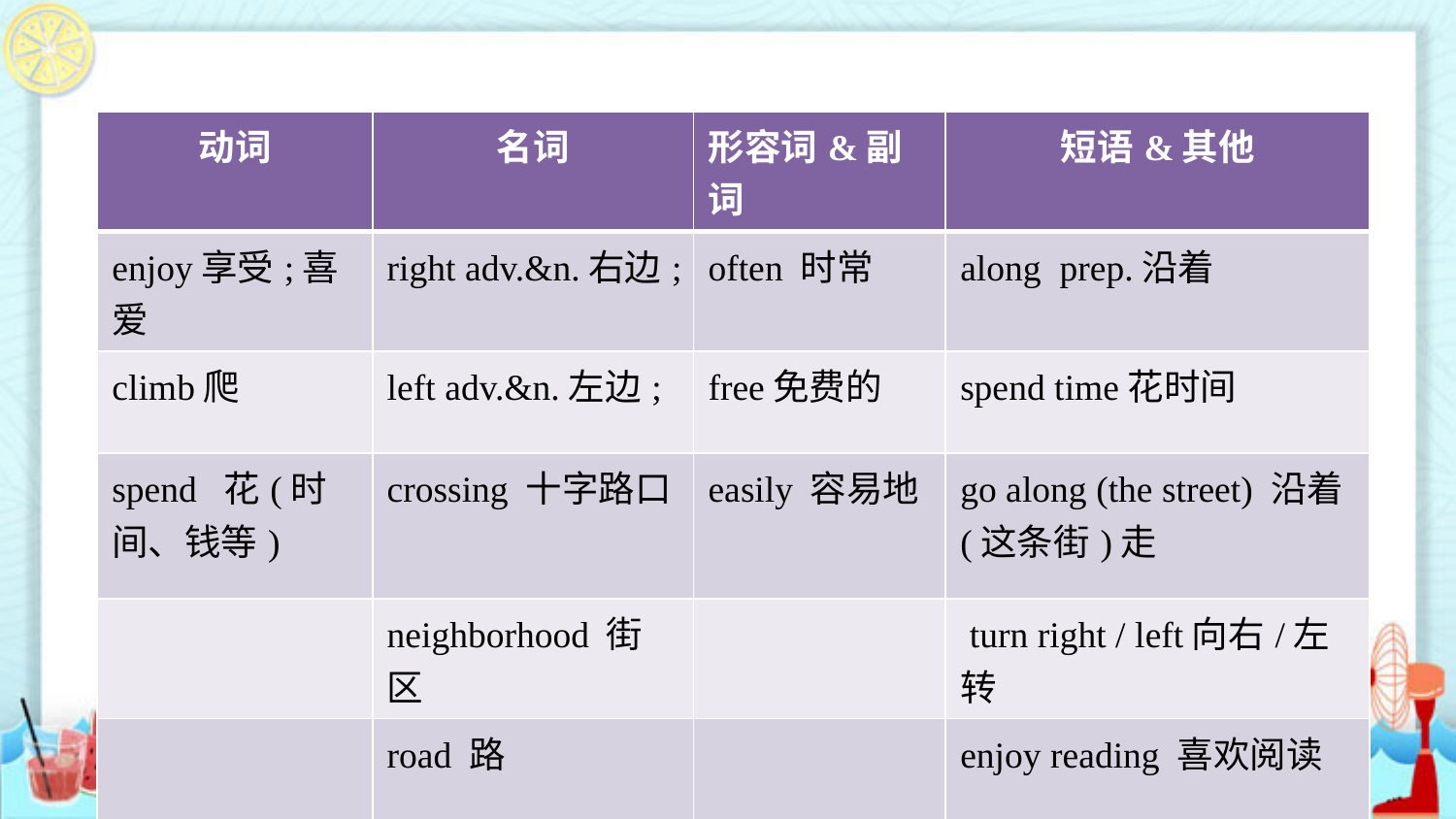

| 动词 | 名词 | 形容词&副词 | 短语&其他 |
| --- | --- | --- | --- |
| enjoy享受;喜爱 | right adv.&n.右边; | often 时常 | along prep.沿着 |
| climb爬 | left adv.&n.左边; | free免费的 | spend time花时间 |
| spend 花(时间、钱等) | crossing 十字路口 | easily 容易地 | go along (the street) 沿着(这条街)走 |
|  | neighborhood 街区 |  | turn right / left向右/左转 |
|  | road 路 |  | enjoy reading 喜欢阅读 |
|  | air 空气 |  |  |
|  | sunshine 阳光 |  |  |
|  | money 钱 |  |  |